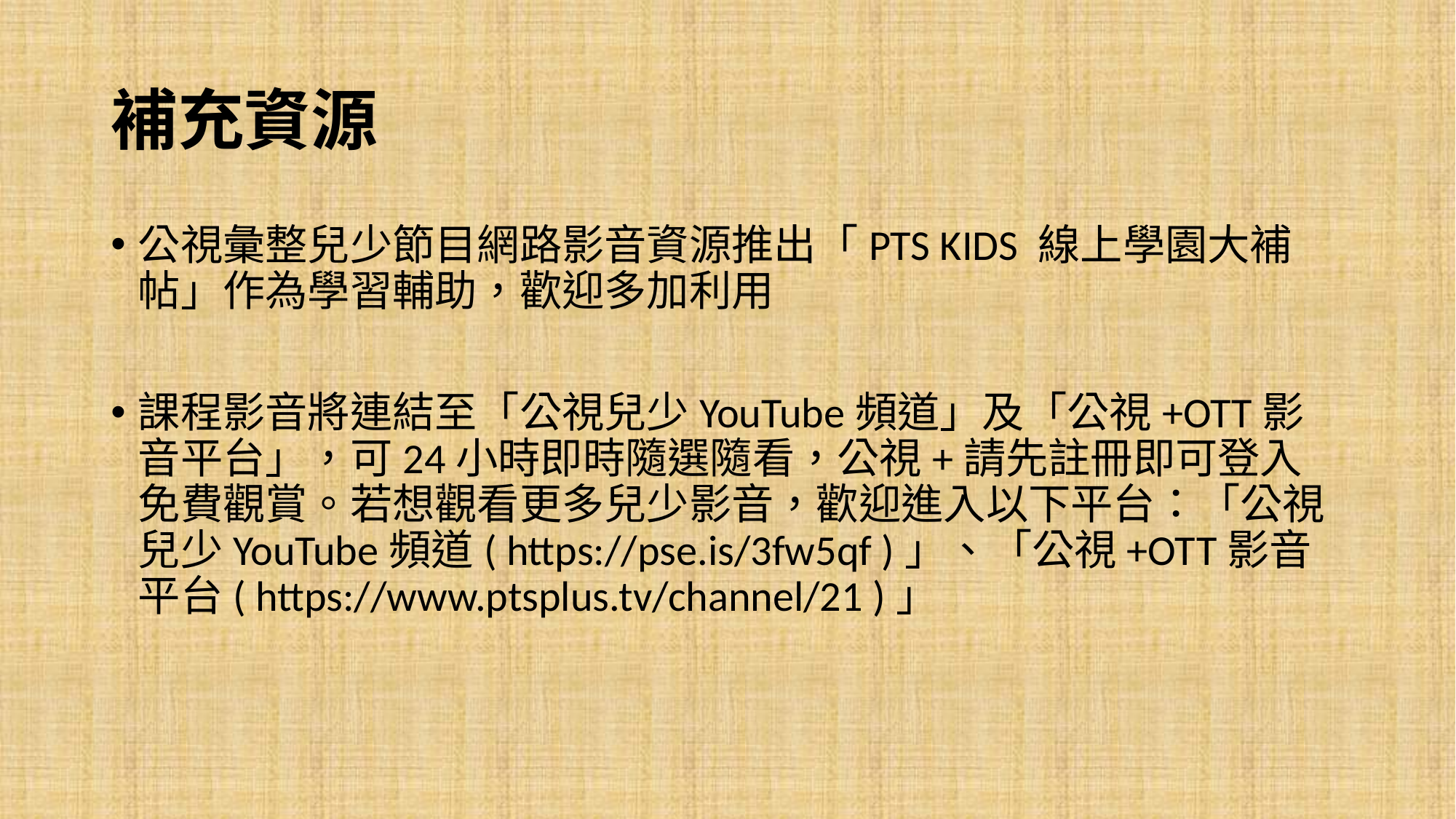

# 補充資源
公視彙整兒少節目網路影音資源推出「PTS KIDS 線上學園大補帖」作為學習輔助，歡迎多加利用

課程影音將連結至「公視兒少YouTube頻道」及「公視+OTT影音平台」，可24小時即時隨選隨看，公視+請先註冊即可登入免費觀賞。若想觀看更多兒少影音，歡迎進入以下平台：「公視兒少YouTube頻道( https://pse.is/3fw5qf )」、「公視+OTT影音平台( https://www.ptsplus.tv/channel/21 )」